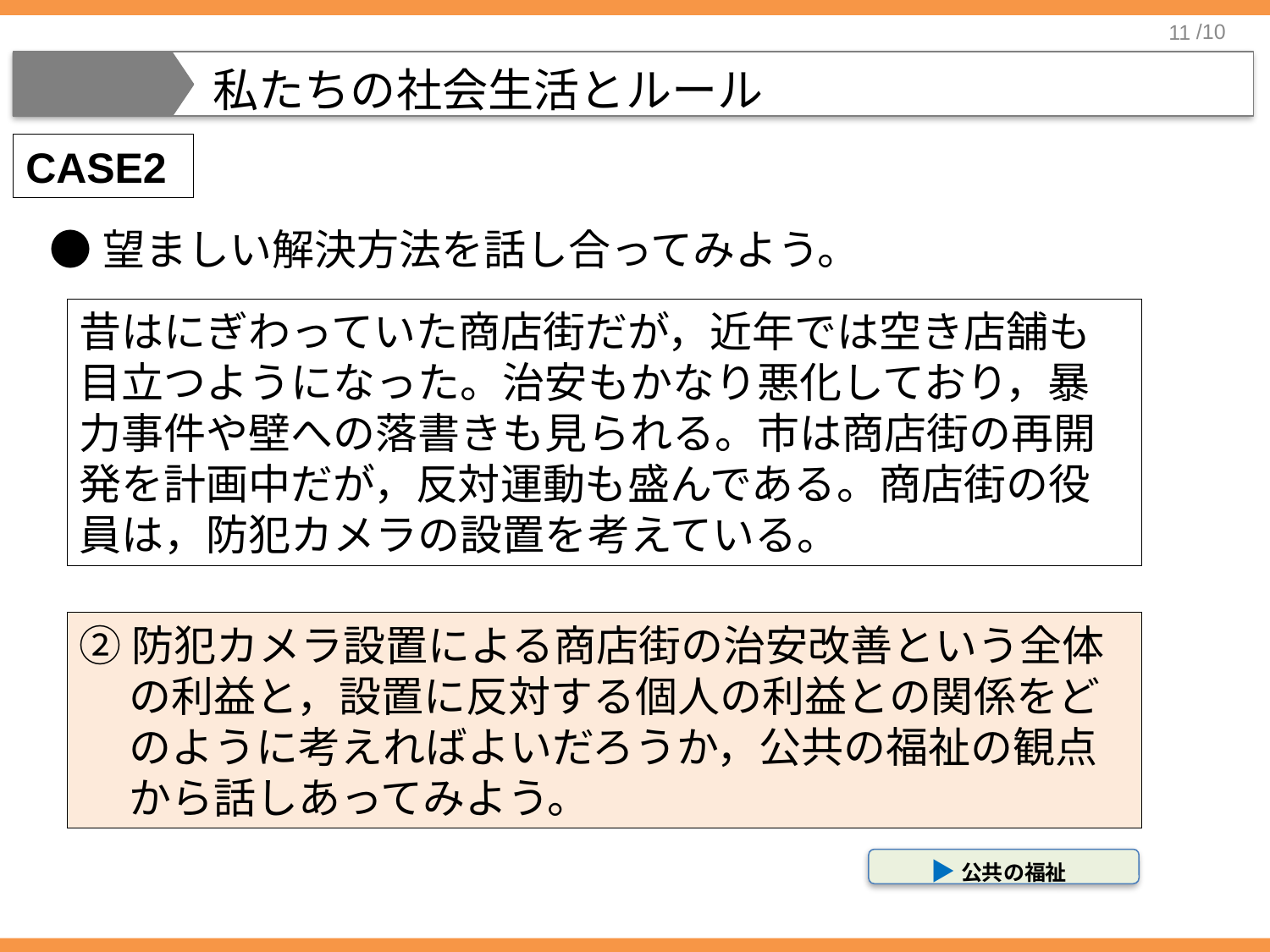

私たちの社会生活とルール

CASE2
●望ましい解決方法を話し合ってみよう。
昔はにぎわっていた商店街だが，近年では空き店舗も目立つようになった。治安もかなり悪化しており，暴力事件や壁への落書きも見られる。市は商店街の再開発を計画中だが，反対運動も盛んである。商店街の役員は，防犯カメラの設置を考えている。
②防犯カメラ設置による商店街の治安改善という全体の利益と，設置に反対する個人の利益との関係をどのように考えればよいだろうか，公共の福祉の観点から話しあってみよう。
▶公共の福祉